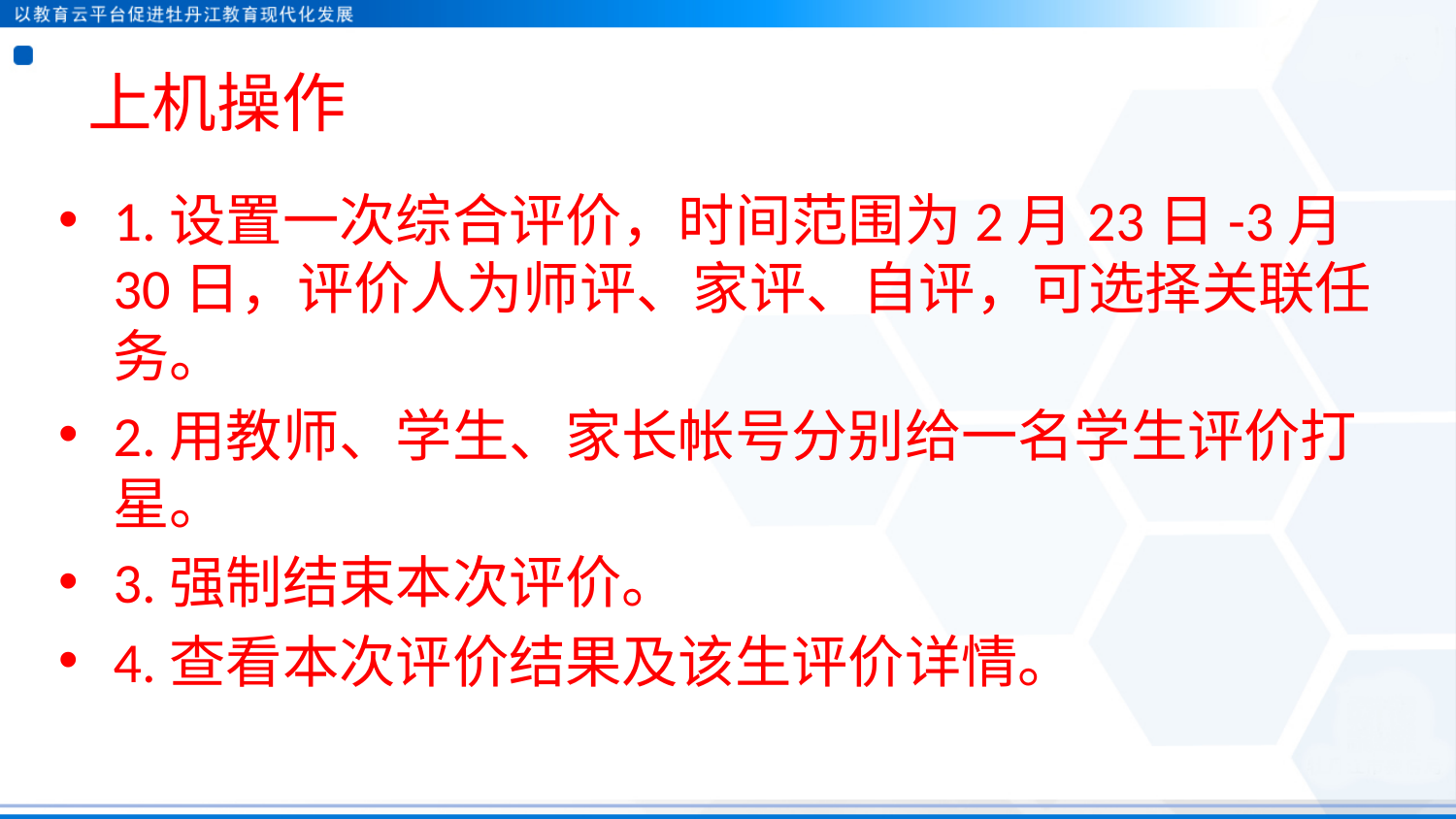

# 上机操作
1.设置一次综合评价，时间范围为2月23日-3月30日，评价人为师评、家评、自评，可选择关联任务。
2.用教师、学生、家长帐号分别给一名学生评价打星。
3.强制结束本次评价。
4.查看本次评价结果及该生评价详情。